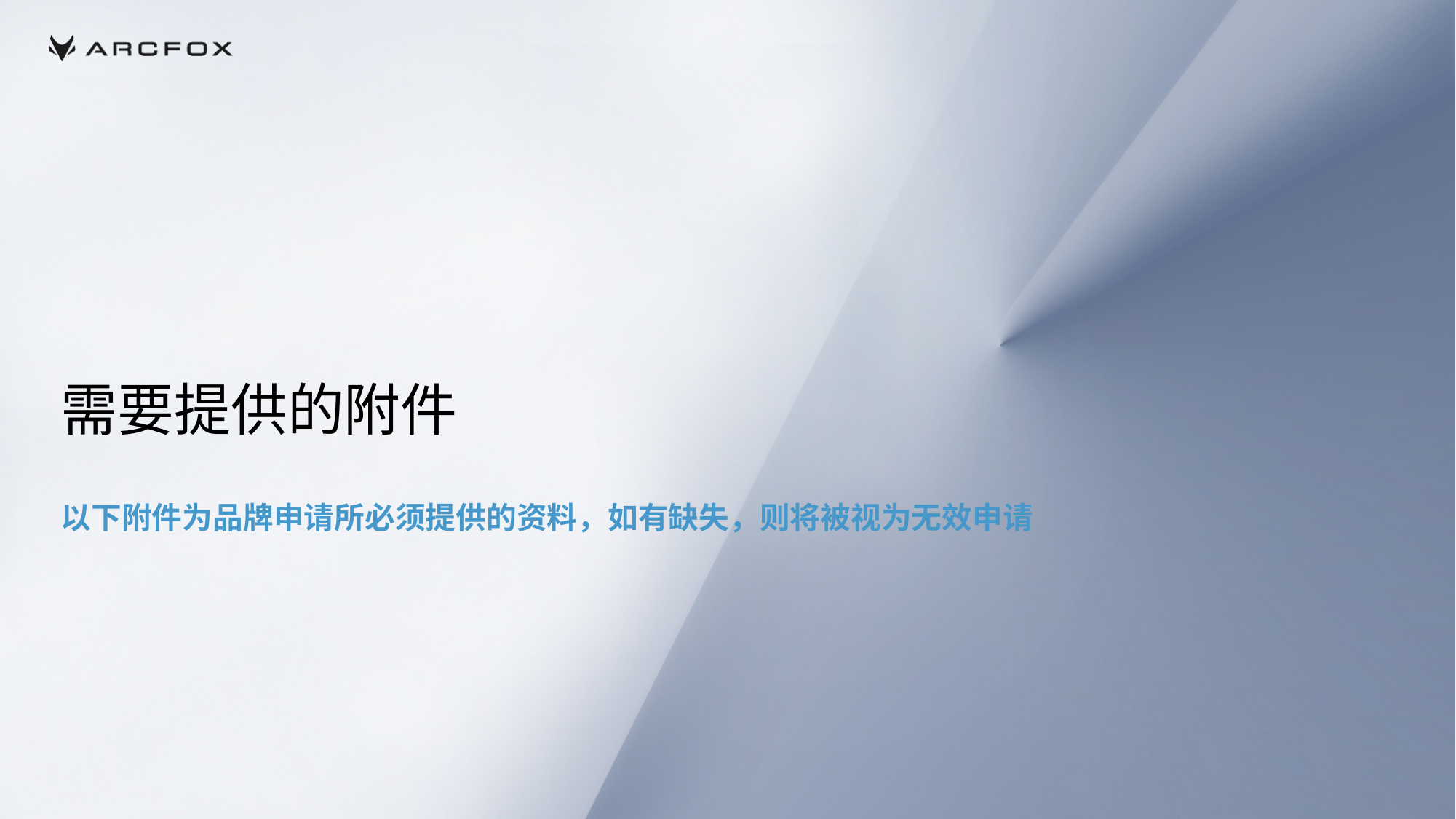

需要提供的附件
以下附件为品牌申请所必须提供的资料，如有缺失，则将被视为无效申请